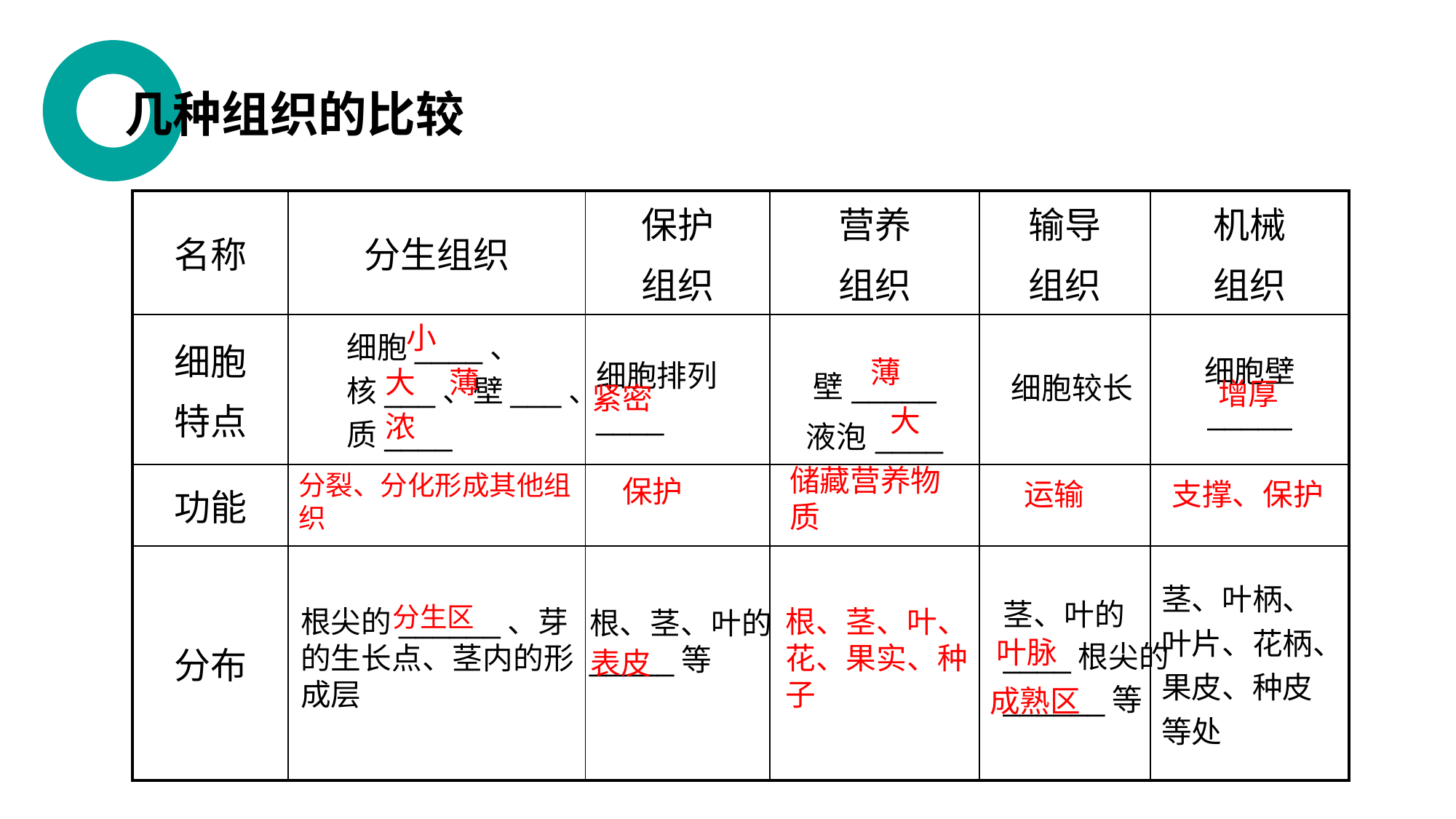

几种组织的比较
| 名称 | 分生组织 | 保护 组织 | 营养 组织 | 输导 组织 | 机械 组织 |
| --- | --- | --- | --- | --- | --- |
| 细胞 特点 |  | 细胞排列\_\_\_\_ | 壁\_\_\_\_\_ 液泡\_\_\_\_ |  | 细胞壁 \_\_\_\_\_ |
| 功能 |  |  |  |  |  |
| 分布 |  |  |  |  | 茎、叶柄、叶片、花柄、果皮、种皮等处 |
细胞____、
核___、壁___、
质____
  小
大     薄
浓
 薄
细胞较长
增厚
紧密
大
储藏营养物质
分裂、分化形成其他组织
保护
运输
支撑、保护
茎、叶的
____根尖的
______等
分生区
根、茎、叶、花、果实、种子
根尖的______、芽的生长点、茎内的形成层
根、茎、叶的_____等
叶脉
表皮
成熟区